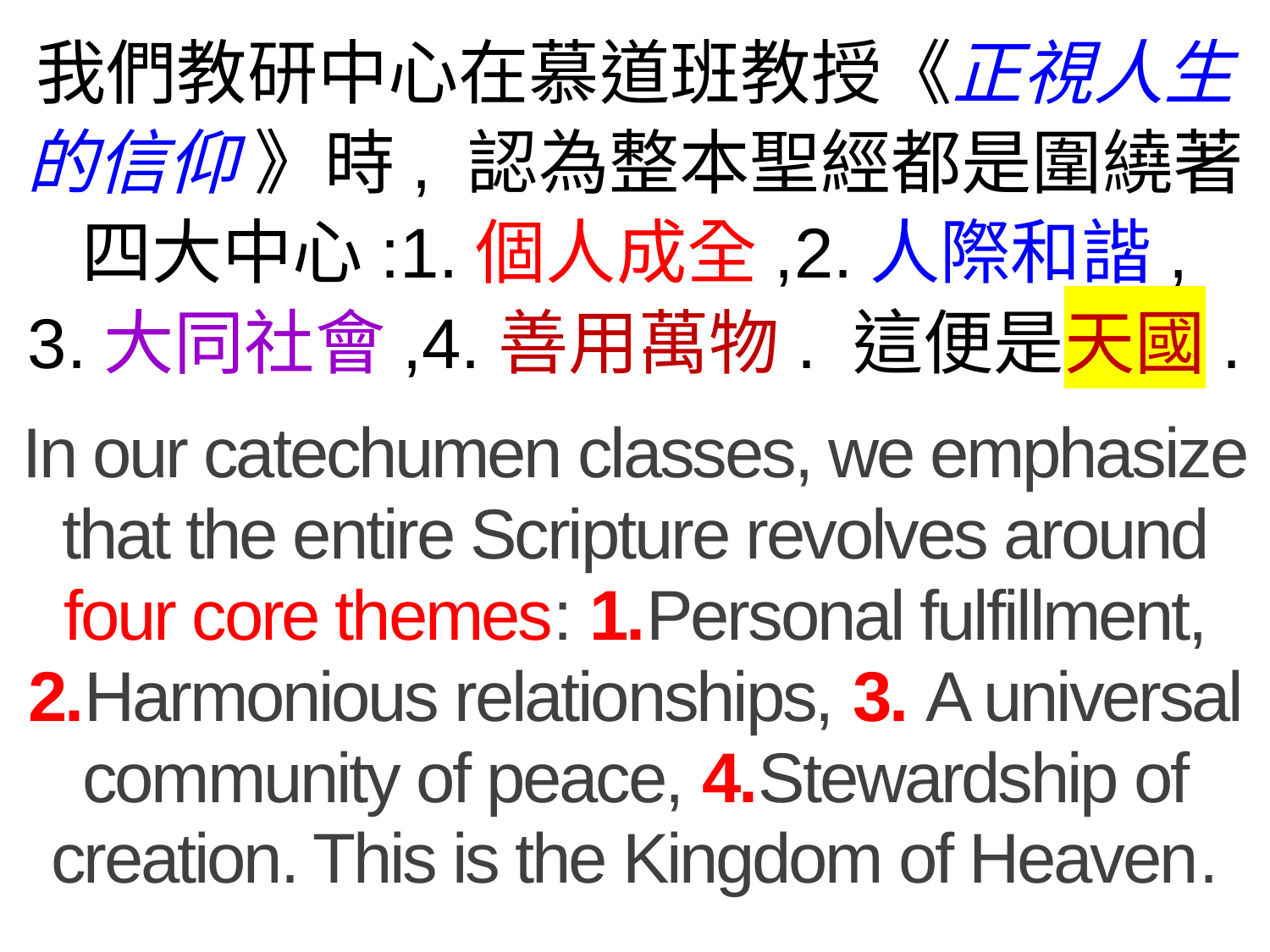

我們教研中心在慕道班教授《正視人生的信仰 》時, 認為整本聖經都是圍繞著四大中心:1.個人成全,2.人際和諧,
3.大同社會,4.善用萬物. 這便是天國.
In our catechumen classes, we emphasize that the entire Scripture revolves around four core themes: 1.Personal fulfillment, 2.Harmonious relationships, 3. A universal community of peace, 4.Stewardship of creation. This is the Kingdom of Heaven.